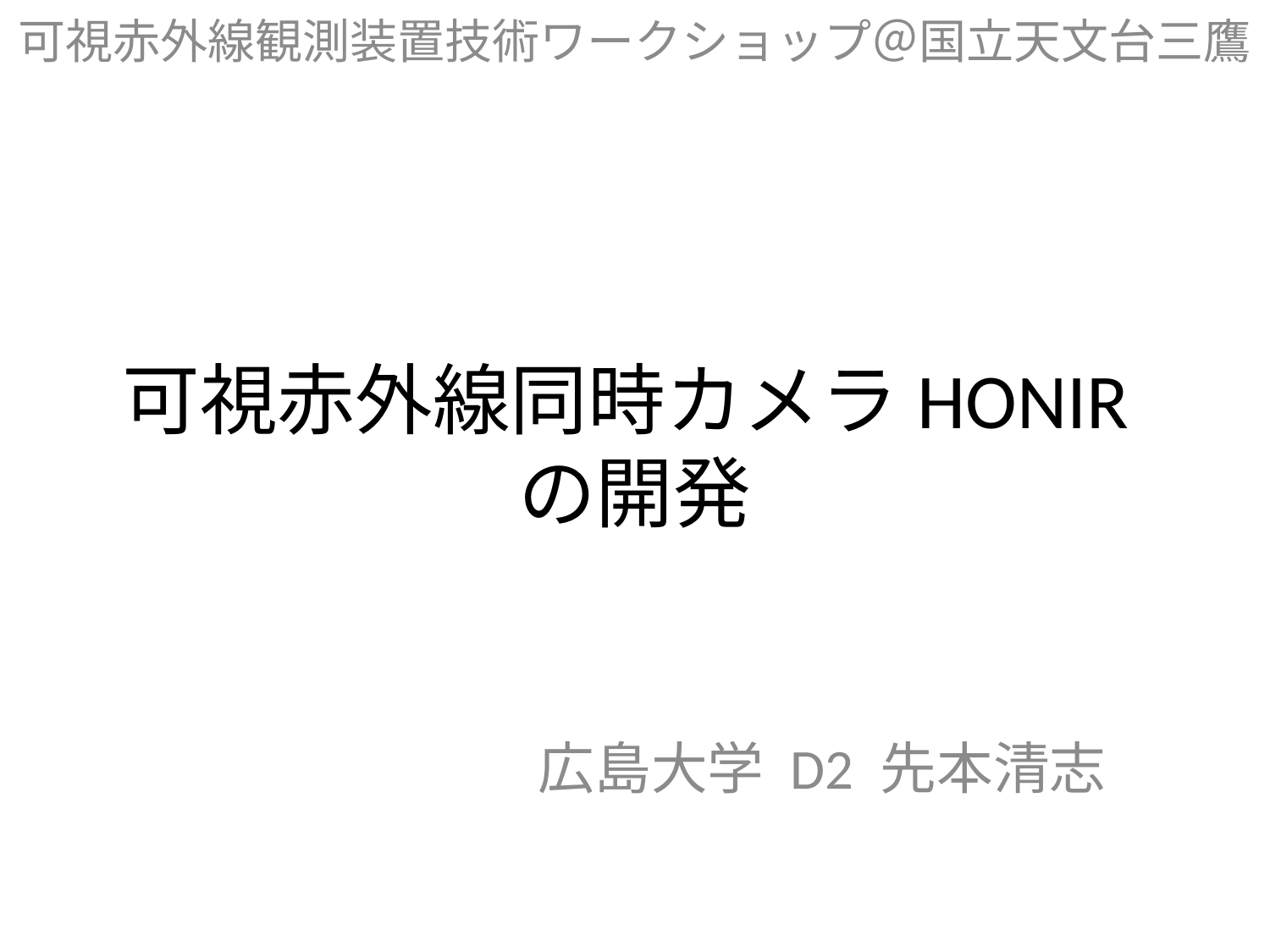

可視赤外線観測装置技術ワークショップ＠国立天文台三鷹
# 可視赤外線同時カメラHONIRの開発
広島大学 D2 先本清志